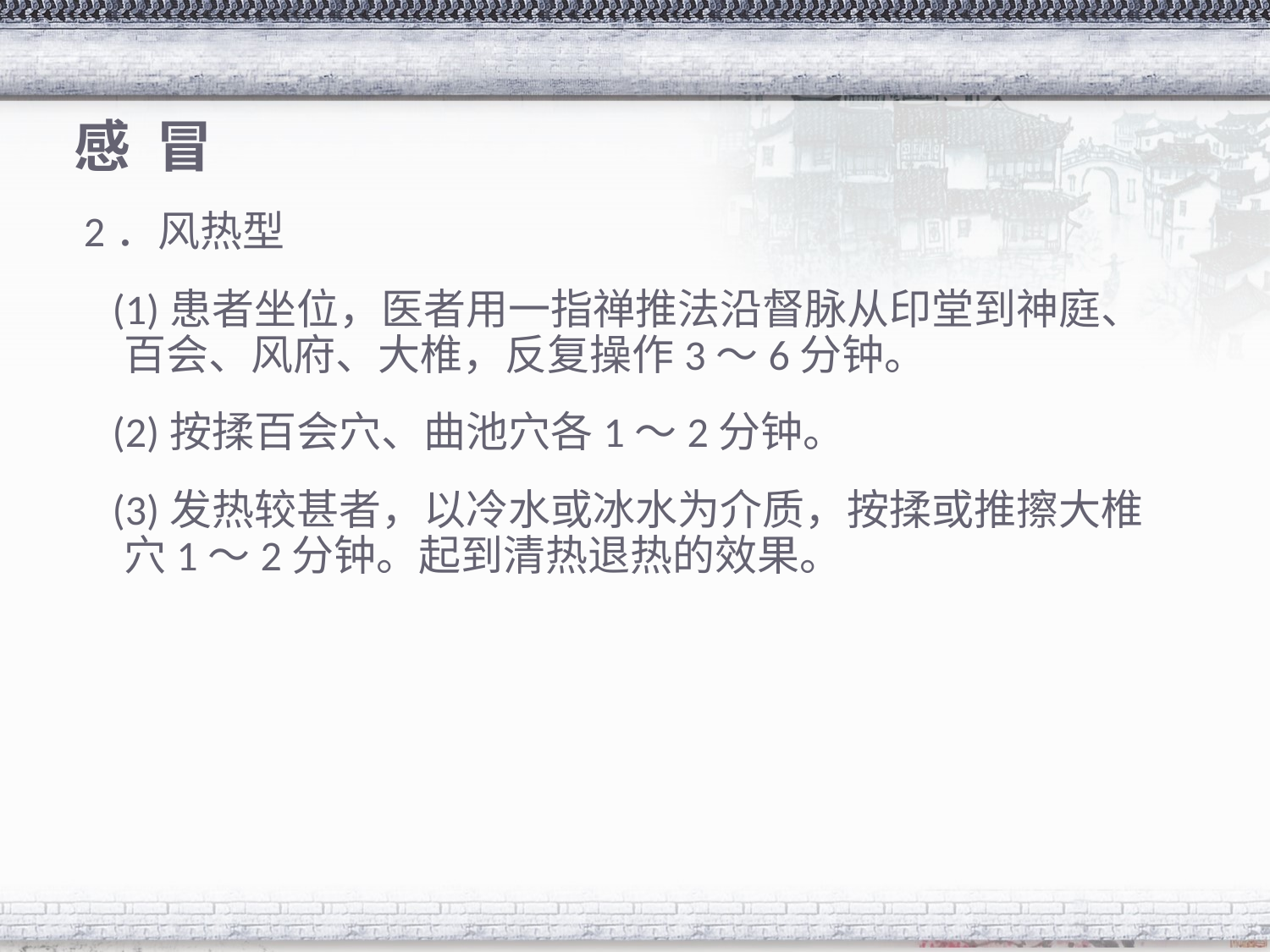

# 感  冒
 2．风热型
    (1)患者坐位，医者用一指禅推法沿督脉从印堂到神庭、百会、风府、大椎，反复操作3～6分钟。
    (2)按揉百会穴、曲池穴各1～2分钟。
    (3)发热较甚者，以冷水或冰水为介质，按揉或推擦大椎穴1～2分钟。起到清热退热的效果。